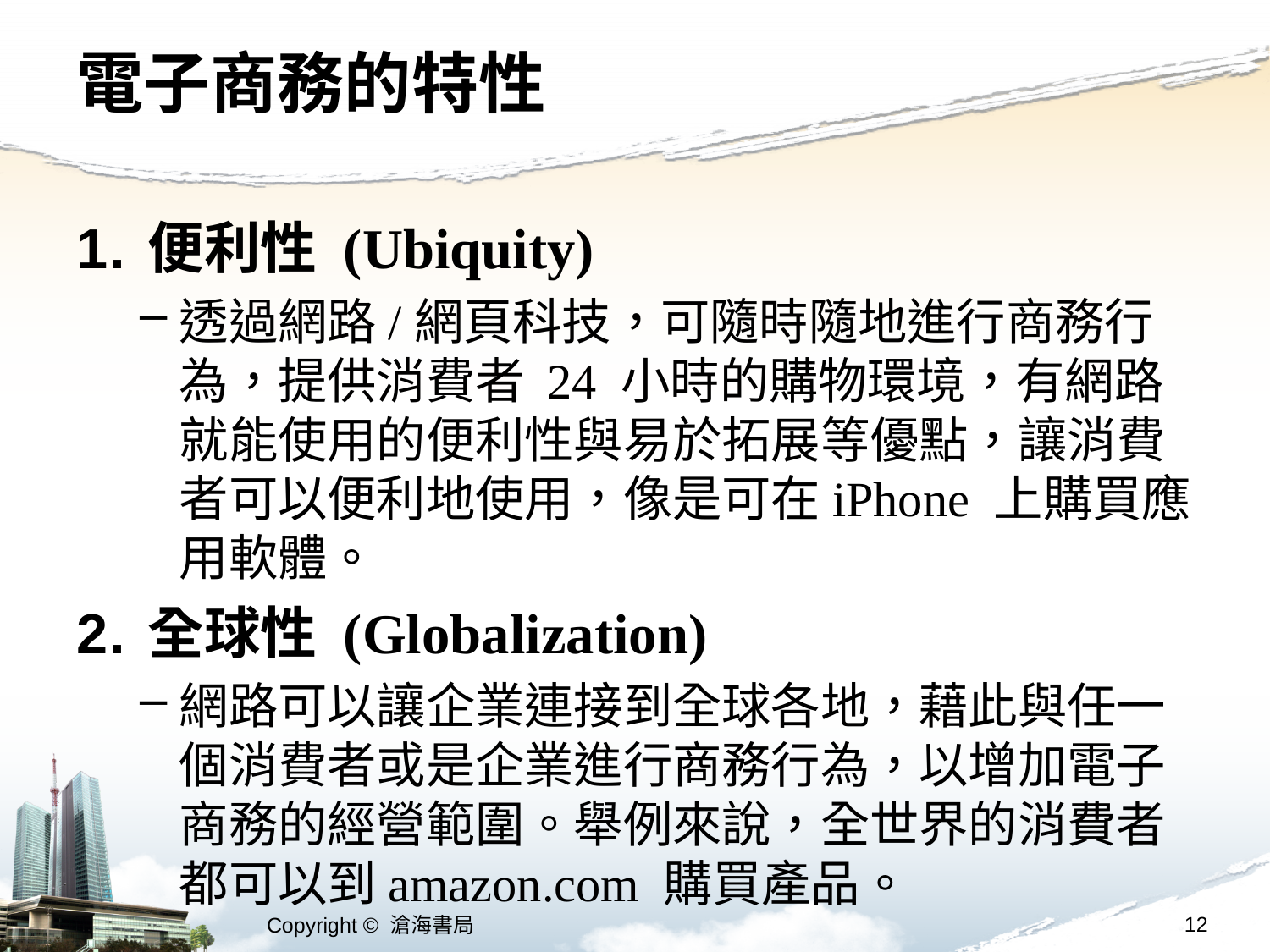

# 電子商務的特性
便利性 (Ubiquity)
透過網路/網頁科技，可隨時隨地進行商務行為，提供消費者 24 小時的購物環境，有網路就能使用的便利性與易於拓展等優點，讓消費者可以便利地使用，像是可在iPhone 上購買應用軟體。
全球性 (Globalization)
網路可以讓企業連接到全球各地，藉此與任一個消費者或是企業進行商務行為，以增加電子商務的經營範圍。舉例來說，全世界的消費者都可以到amazon.com 購買產品。
12
Copyright © 滄海書局